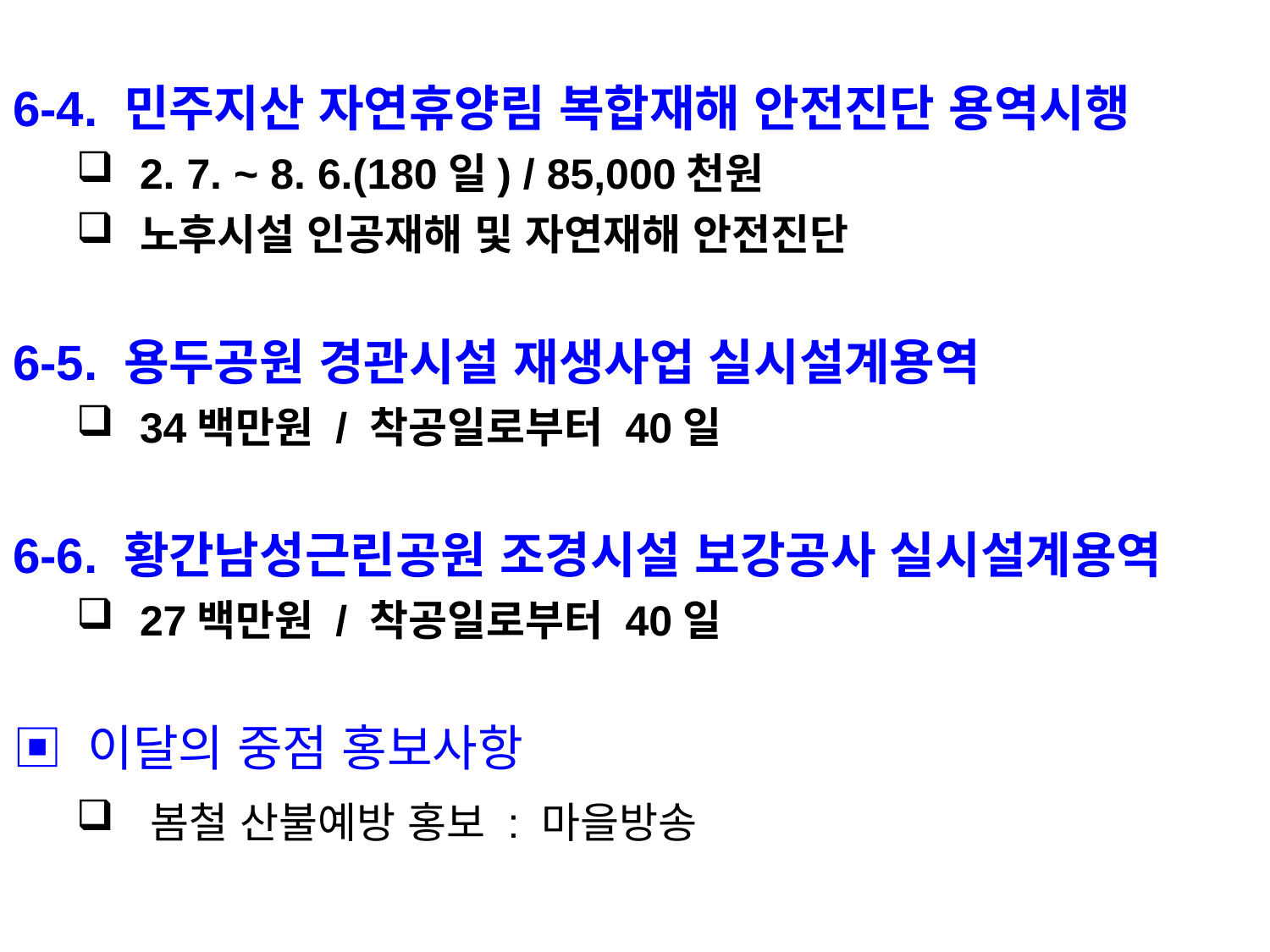

6-4. 민주지산 자연휴양림 복합재해 안전진단 용역시행
2. 7. ~ 8. 6.(180일) / 85,000천원
노후시설 인공재해 및 자연재해 안전진단

6-5. 용두공원 경관시설 재생사업 실시설계용역
34백만원 / 착공일로부터 40일

6-6. 황간남성근린공원 조경시설 보강공사 실시설계용역
27백만원 / 착공일로부터 40일

▣ 이달의 중점 홍보사항
봄철 산불예방 홍보 : 마을방송